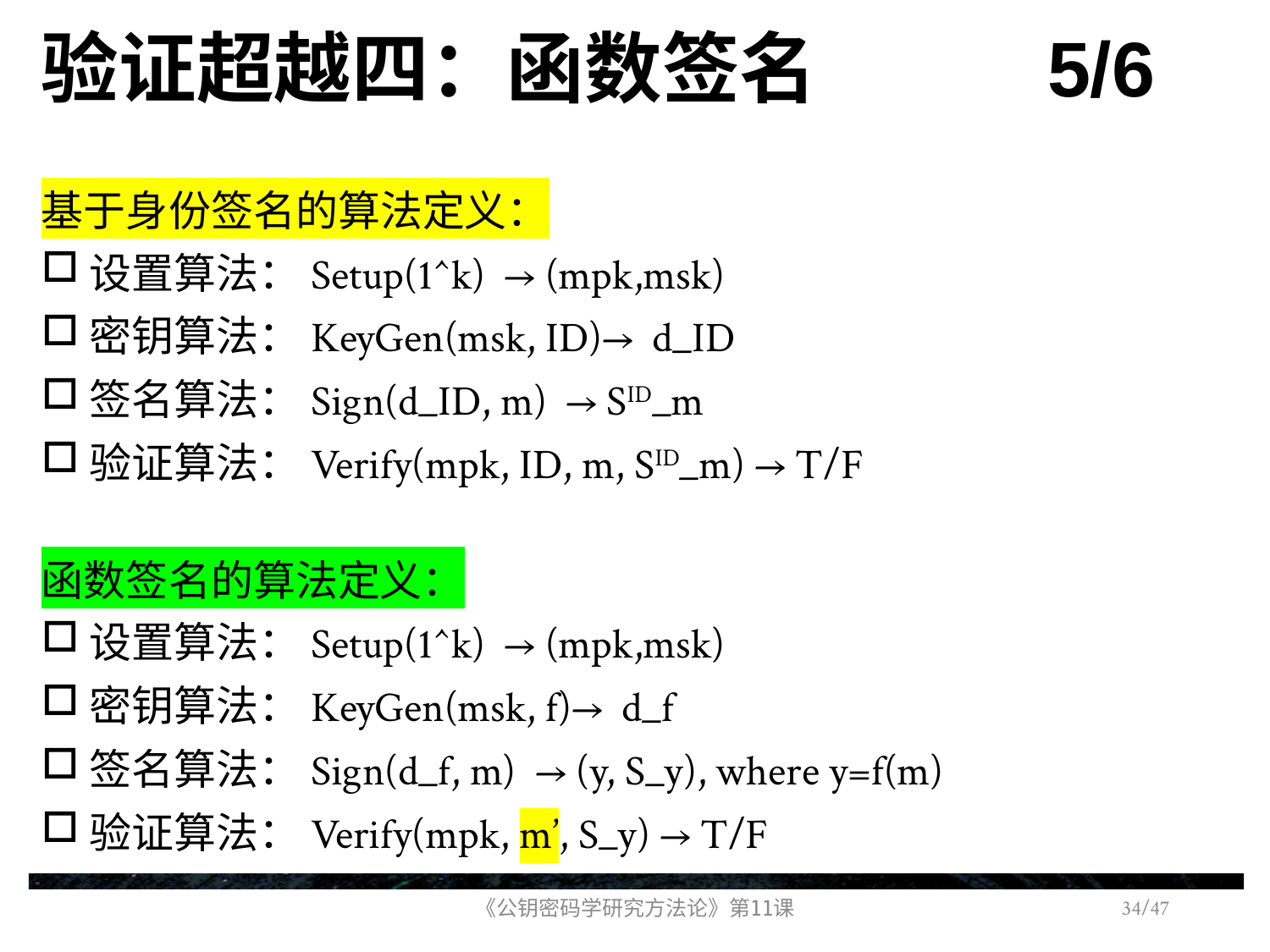

# 验证超越四：函数签名            5/6
基于身份签名的算法定义：
设置算法：Setup(1^k)  → (mpk,msk)
密钥算法：KeyGen(msk, ID)→  d_ID
签名算法：Sign(d_ID, m)  → SID_m
验证算法：Verify(mpk, ID, m, SID_m) → T/F

函数签名的算法定义：
设置算法：Setup(1^k)  → (mpk,msk)
密钥算法：KeyGen(msk, f)→  d_f
签名算法：Sign(d_f, m)  → (y, S_y), where y=f(m)
验证算法：Verify(mpk, m’, S_y) → T/F

《公钥密码学研究方法论》第11课
34/47